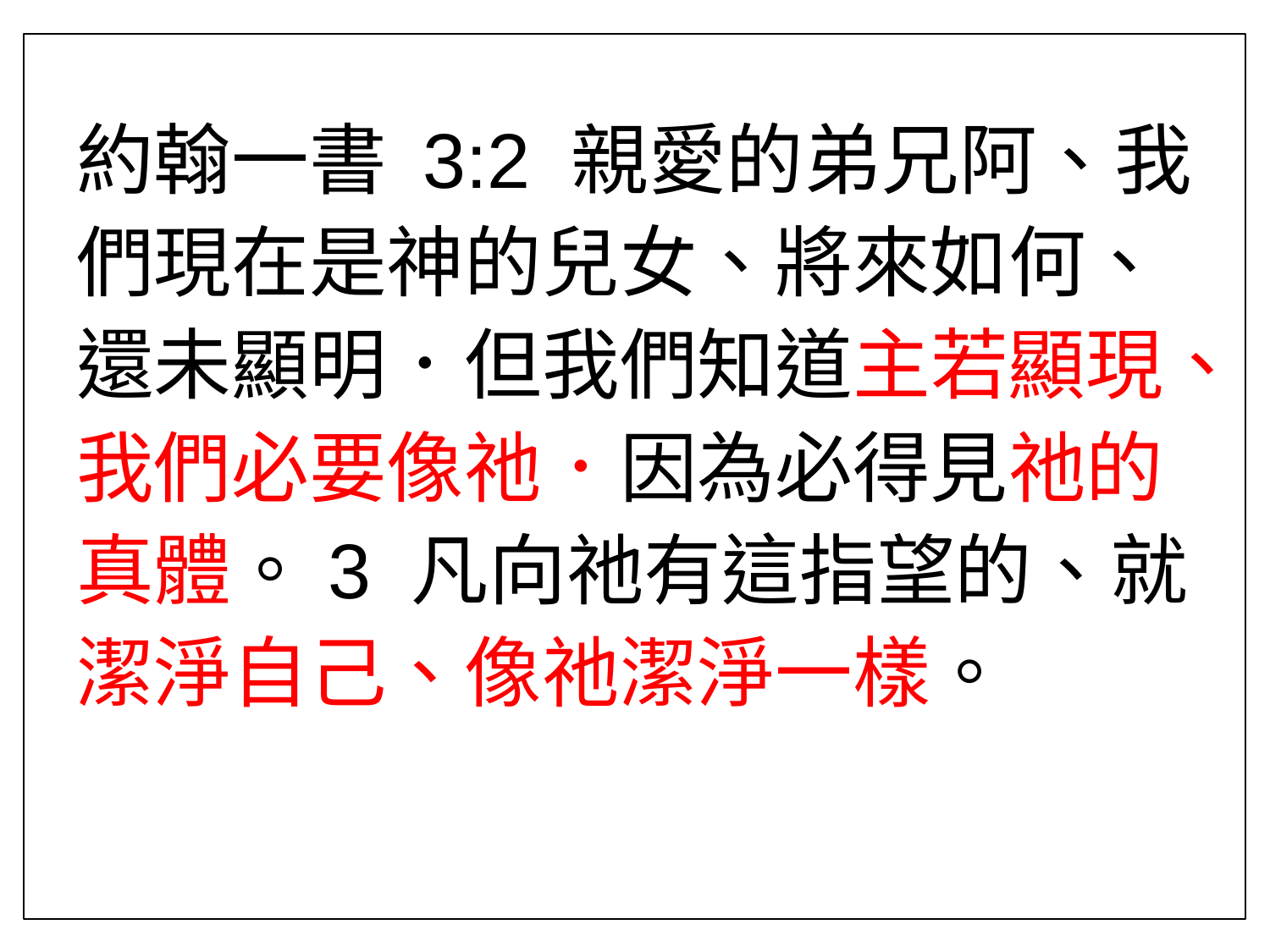

約翰一書 3:2 親愛的弟兄阿、我們現在是神的兒女、將來如何、還未顯明．但我們知道主若顯現、我們必要像祂．因為必得見祂的真體。3 凡向祂有這指望的、就潔淨自己、像祂潔淨一樣。